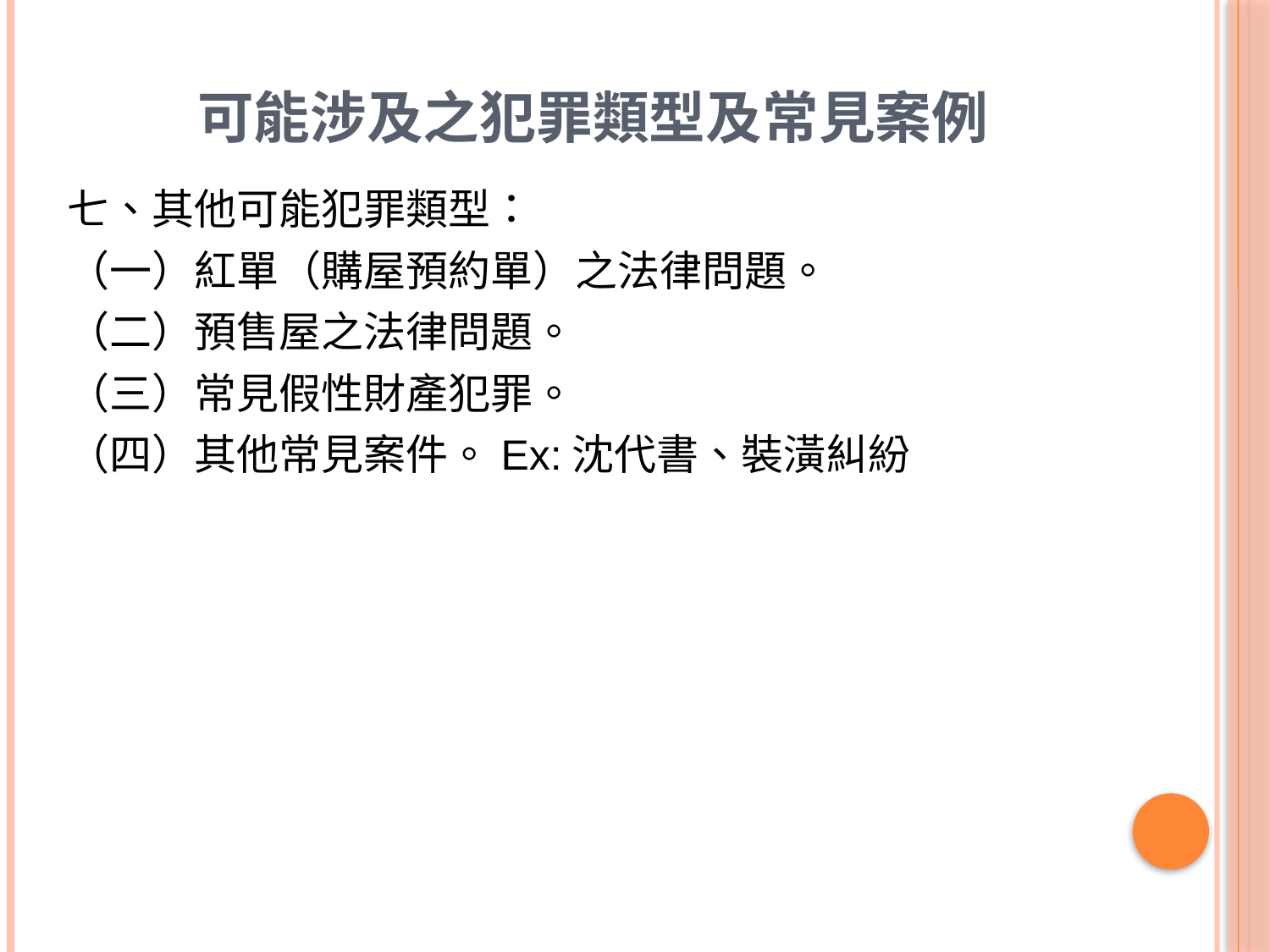

# 可能涉及之犯罪類型及常見案例
七、其他可能犯罪類型：
（一）紅單（購屋預約單）之法律問題。
（二）預售屋之法律問題。
（三）常見假性財產犯罪。
（四）其他常見案件。Ex:沈代書、裝潢糾紛